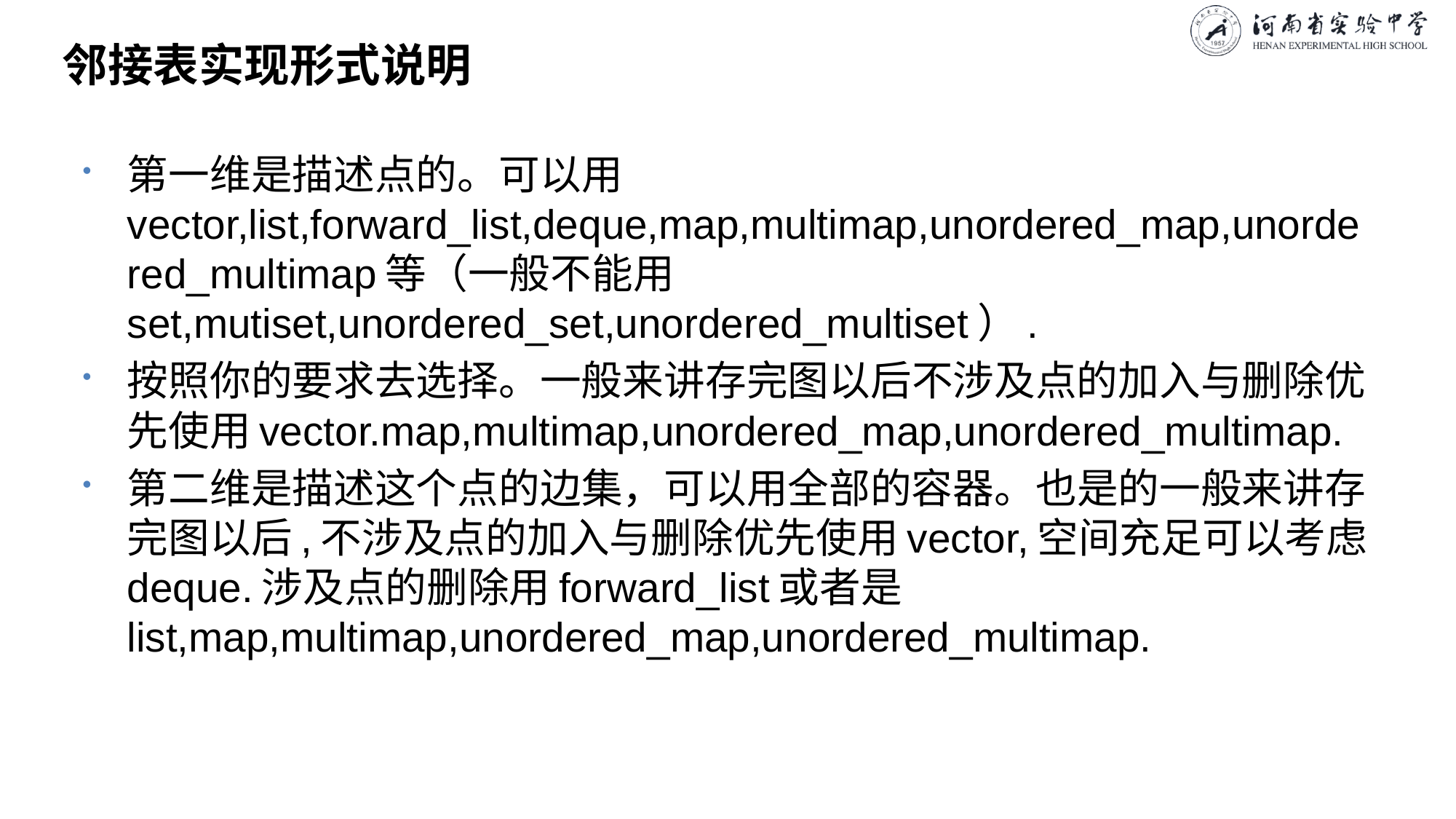

# 邻接表实现形式说明
第一维是描述点的。可以用vector,list,forward_list,deque,map,multimap,unordered_map,unordered_multimap等（一般不能用set,mutiset,unordered_set,unordered_multiset）.
按照你的要求去选择。一般来讲存完图以后不涉及点的加入与删除优先使用vector.map,multimap,unordered_map,unordered_multimap.
第二维是描述这个点的边集，可以用全部的容器。也是的一般来讲存完图以后,不涉及点的加入与删除优先使用vector,空间充足可以考虑deque.涉及点的删除用forward_list或者是list,map,multimap,unordered_map,unordered_multimap.